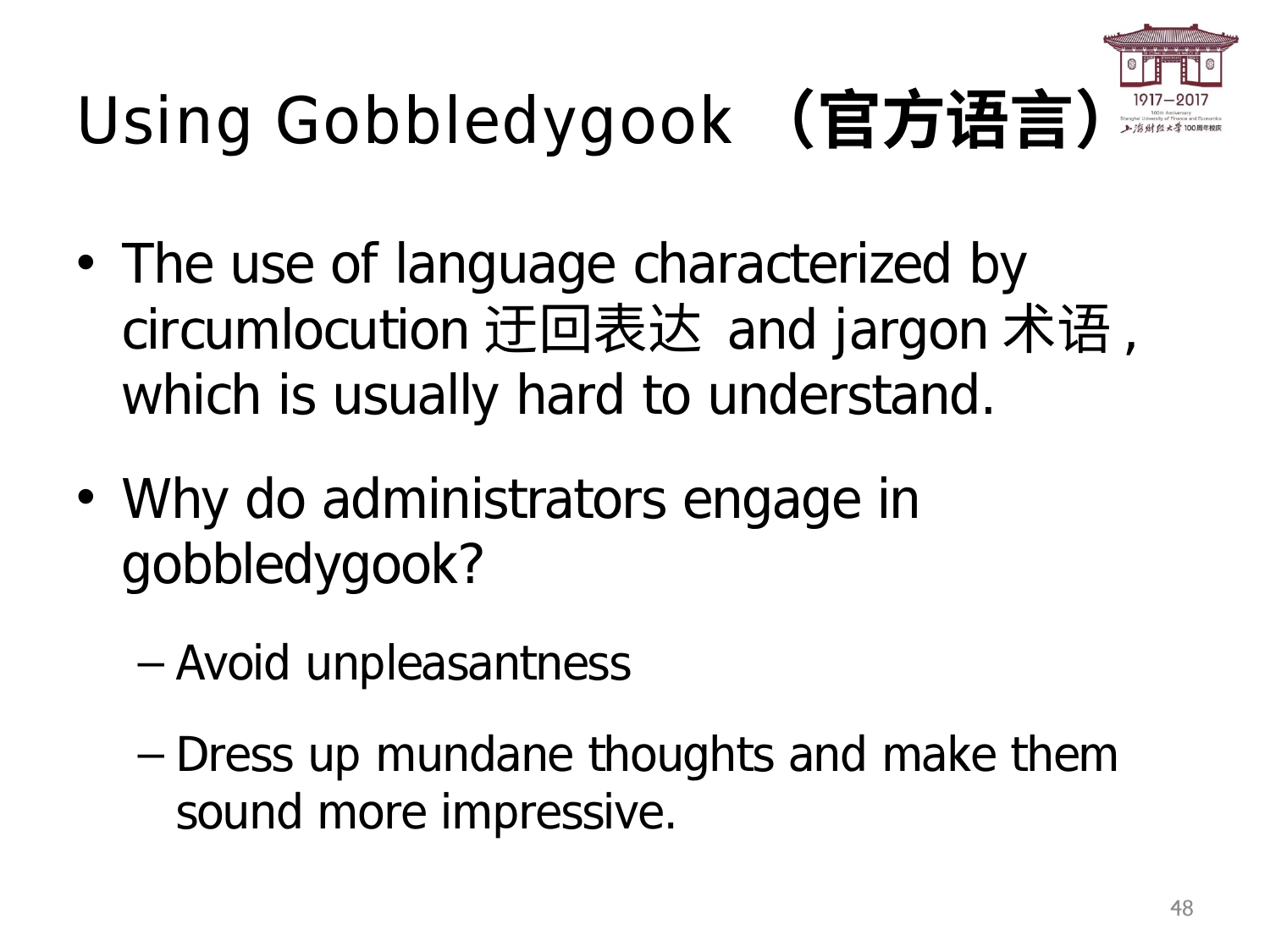

# Using Gobbledygook（官方语言）
The use of language characterized by circumlocution迂回表达 and jargon术语, which is usually hard to understand.
Why do administrators engage in gobbledygook?
Avoid unpleasantness
Dress up mundane thoughts and make them sound more impressive.
48